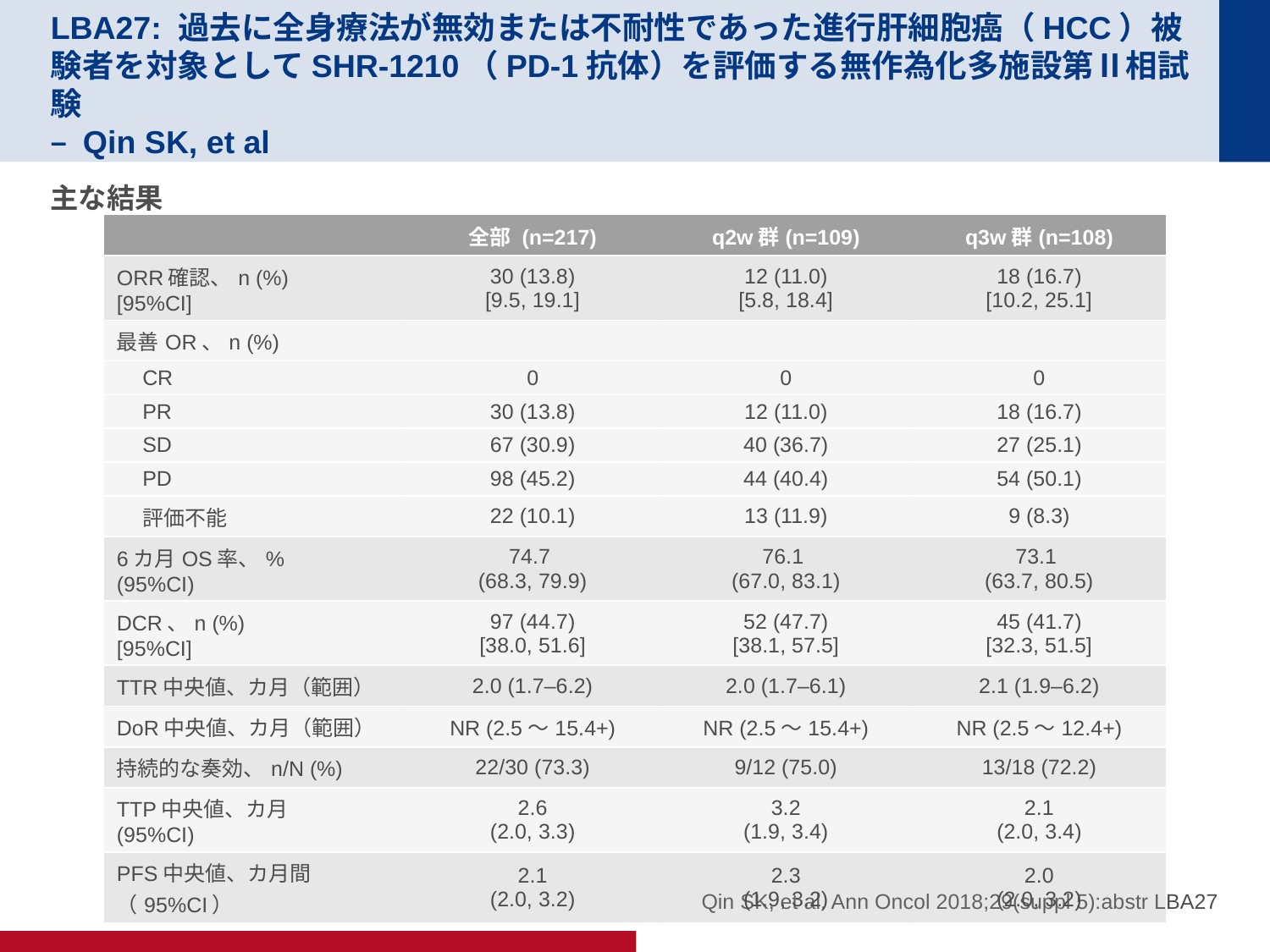

# LBA27: 過去に全身療法が無効または不耐性であった進行肝細胞癌（HCC）被験者を対象としてSHR-1210（PD-1抗体）を評価する無作為化多施設第Ⅱ相試験 – Qin SK, et al
主な結果
|  | 全部 (n=217) | q2w群(n=109) | q3w群(n=108) |
| --- | --- | --- | --- |
| ORR確認、n (%) [95%CI] | 30 (13.8) [9.5, 19.1] | 12 (11.0) [5.8, 18.4] | 18 (16.7) [10.2, 25.1] |
| 最善OR、n (%) |  |  |  |
| CR | 0 | 0 | 0 |
| PR | 30 (13.8) | 12 (11.0) | 18 (16.7) |
| SD | 67 (30.9) | 40 (36.7) | 27 (25.1) |
| PD | 98 (45.2) | 44 (40.4) | 54 (50.1) |
| 評価不能 | 22 (10.1) | 13 (11.9) | 9 (8.3) |
| 6カ月OS率、% (95%CI) | 74.7 (68.3, 79.9) | 76.1 (67.0, 83.1) | 73.1 (63.7, 80.5) |
| DCR、n (%) [95%CI] | 97 (44.7) [38.0, 51.6] | 52 (47.7) [38.1, 57.5] | 45 (41.7) [32.3, 51.5] |
| TTR中央値、カ月（範囲） | 2.0 (1.7–6.2) | 2.0 (1.7–6.1) | 2.1 (1.9–6.2) |
| DoR中央値、カ月（範囲） | NR (2.5～15.4+) | NR (2.5～15.4+) | NR (2.5～12.4+) |
| 持続的な奏効、n/N (%) | 22/30 (73.3) | 9/12 (75.0) | 13/18 (72.2) |
| TTP中央値、カ月 (95%CI) | 2.6 (2.0, 3.3) | 3.2 (1.9, 3.4) | 2.1 (2.0, 3.4) |
| PFS中央値、カ月間 （95%CI） | 2.1 (2.0, 3.2) | 2.3 (1.9, 3.2) | 2.0 (2.0, 3.2) |
Qin SK, et al. Ann Oncol 2018;29(suppl 5):abstr LBA27